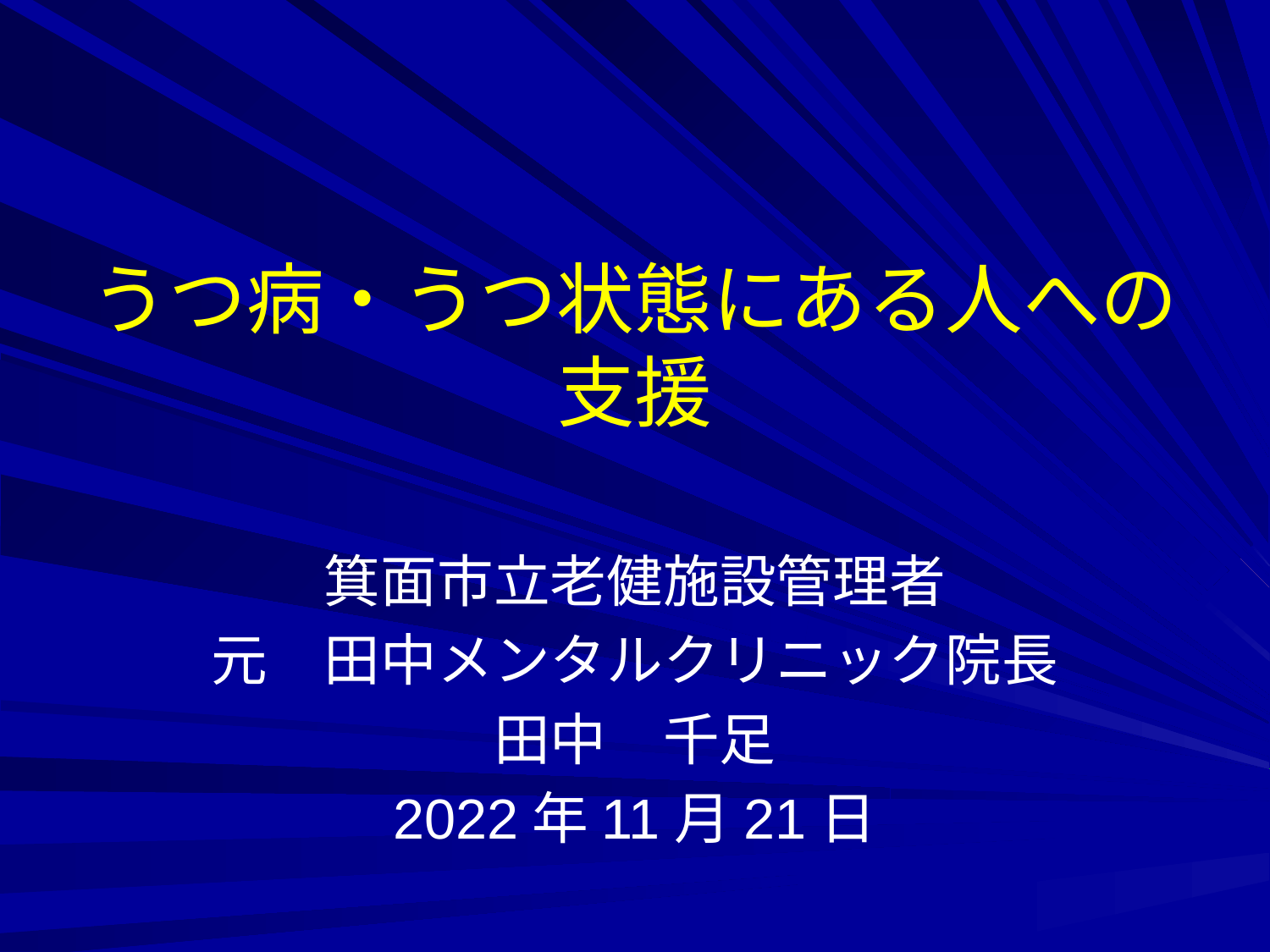

# うつ病・うつ状態にある人への支援
箕面市立老健施設管理者
元　田中メンタルクリニック院長
田中　千足
2022年11月21日